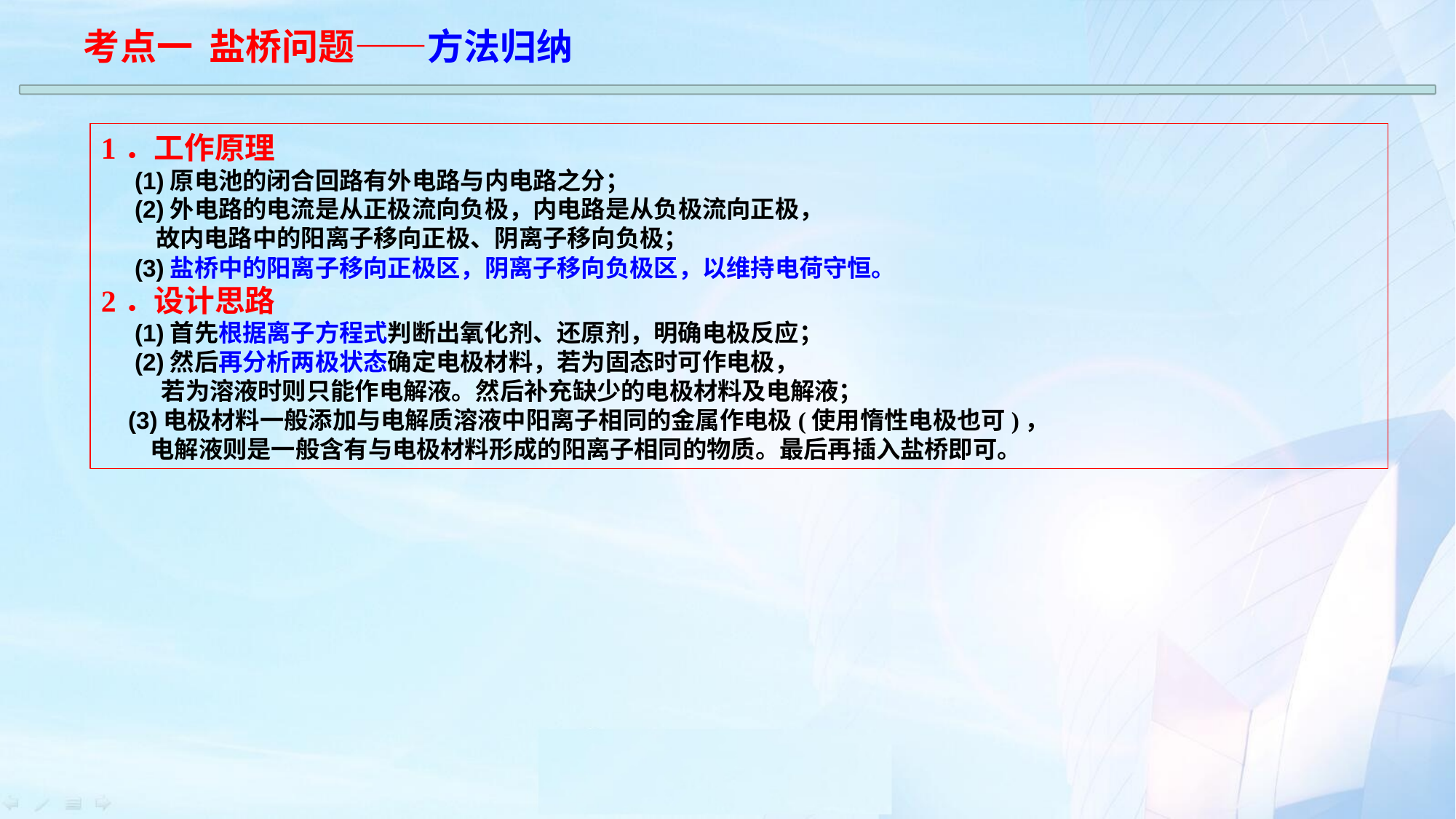

考点一  盐桥问题——方法归纳

1．工作原理
     (1)原电池的闭合回路有外电路与内电路之分；
     (2)外电路的电流是从正极流向负极，内电路是从负极流向正极，
         故内电路中的阳离子移向正极、阴离子移向负极；
     (3)盐桥中的阳离子移向正极区，阴离子移向负极区，以维持电荷守恒。
2．设计思路
     (1)首先根据离子方程式判断出氧化剂、还原剂，明确电极反应；
     (2)然后再分析两极状态确定电极材料，若为固态时可作电极，
          若为溶液时则只能作电解液。然后补充缺少的电极材料及电解液；
    (3)电极材料一般添加与电解质溶液中阳离子相同的金属作电极(使用惰性电极也可)，
        电解液则是一般含有与电极材料形成的阳离子相同的物质。最后再插入盐桥即可。